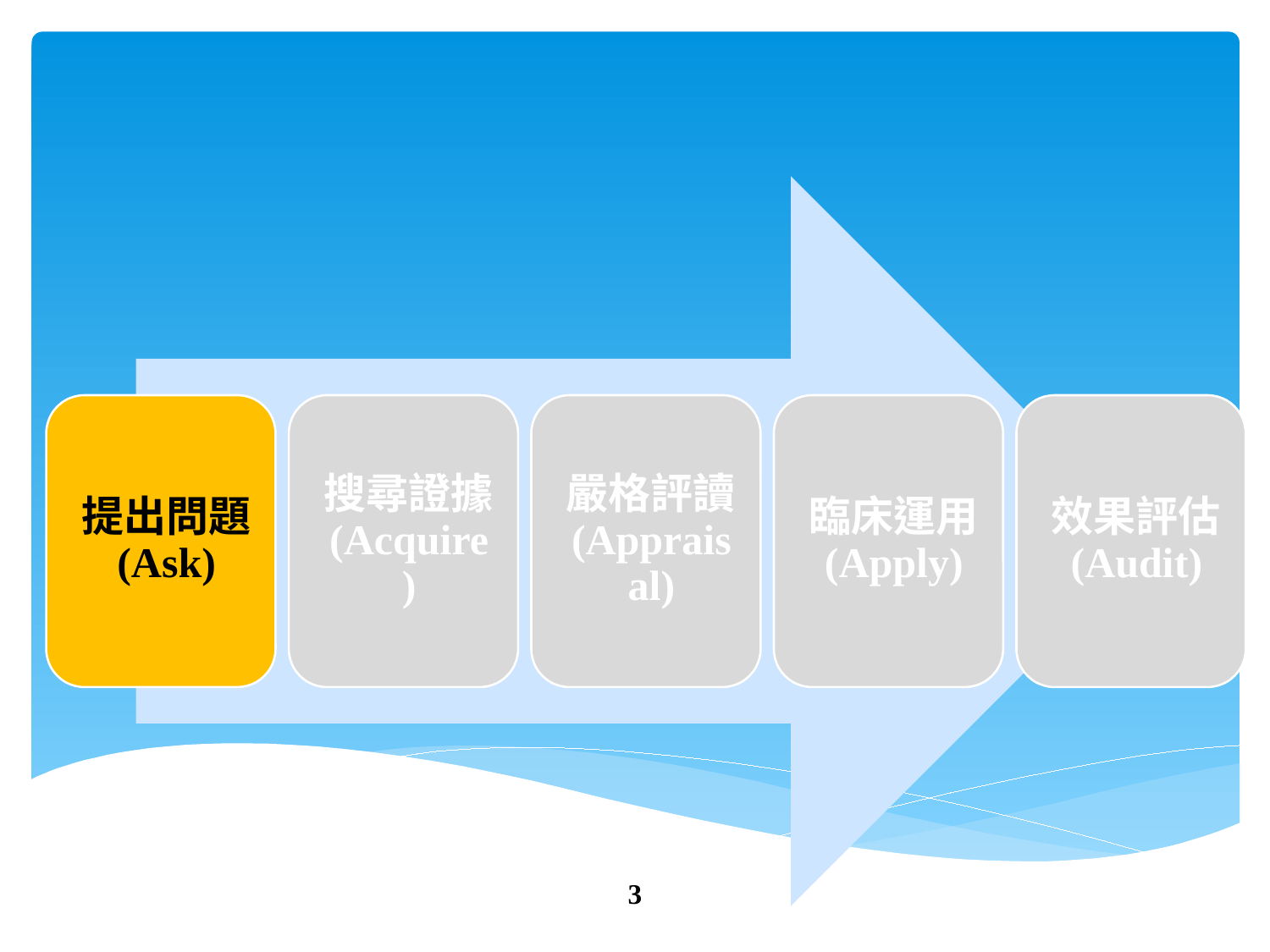

提出問題(Ask)
搜尋證據(Acquire)
嚴格評讀(Appraisal)
臨床運用(Apply)
效果評估(Audit)
#

3